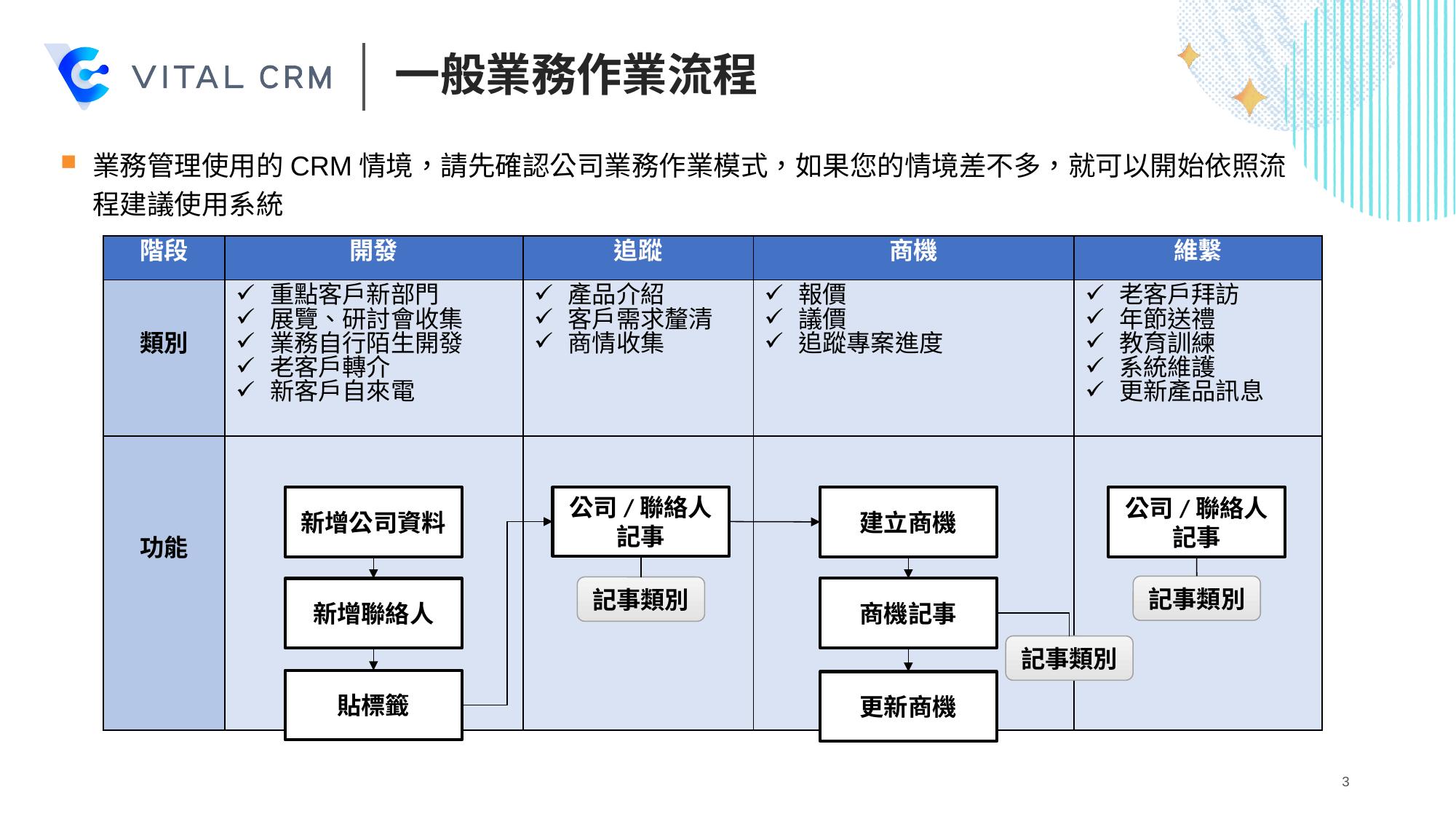

# 一般業務作業流程
業務管理使用的CRM情境，請先確認公司業務作業模式，如果您的情境差不多，就可以開始依照流程建議使用系統

| 階段 | 開發 | 追蹤 | 商機 | 維繫 |
| --- | --- | --- | --- | --- |
| 類別 | 重點客戶新部門 展覽、研討會收集 業務自行陌生開發 老客戶轉介 新客戶自來電 | 產品介紹 客戶需求釐清 商情收集 | 報價 議價 追蹤專案進度 | 老客戶拜訪 年節送禮 教育訓練 系統維護 更新產品訊息 |
| 功能 |  |  |  |  |
公司/聯絡人
記事
建立商機
公司/聯絡人
記事
新增公司資料
記事類別
記事類別
商機記事
新增聯絡人
記事類別
貼標籤
更新商機
3